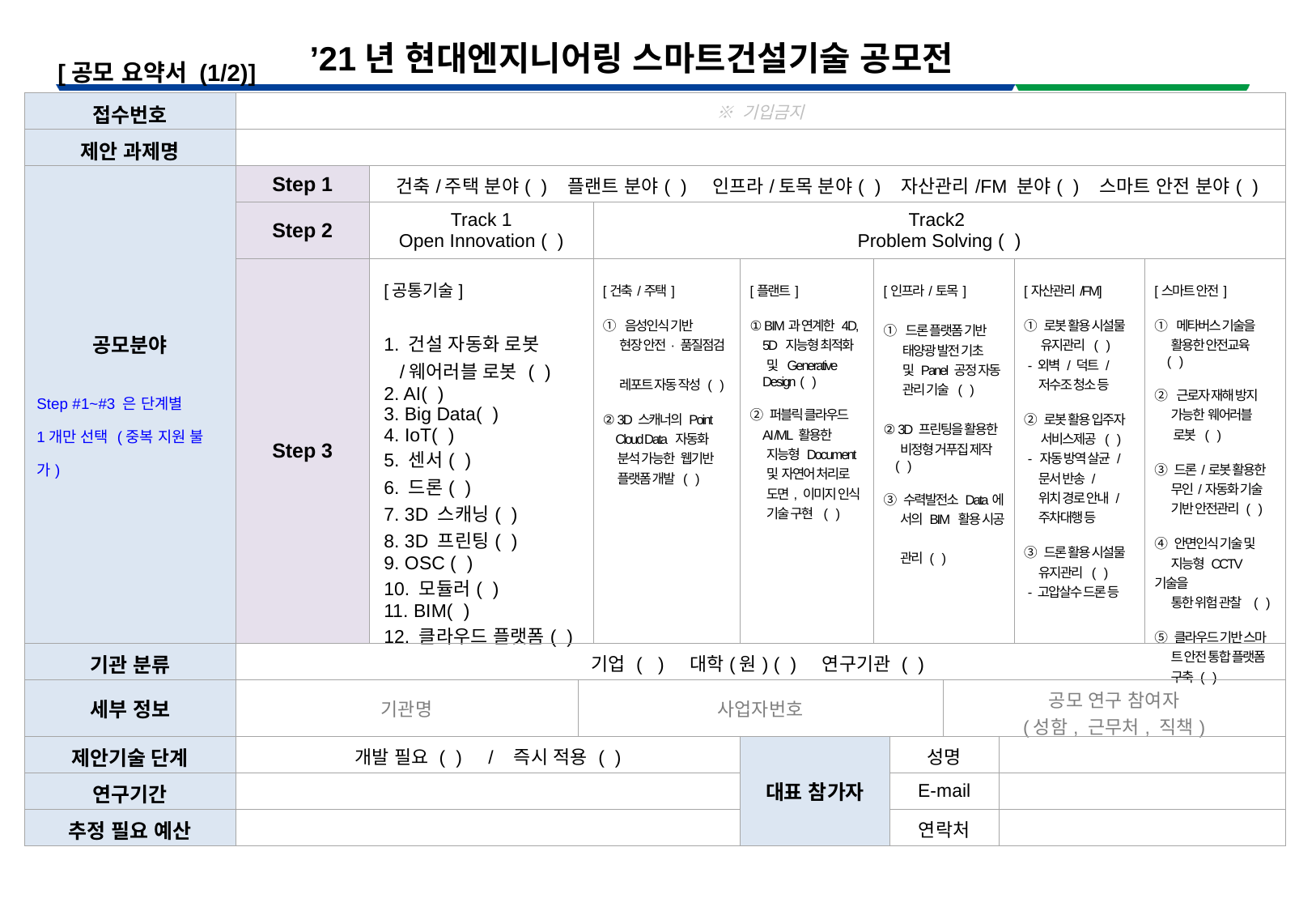

’21년 현대엔지니어링 스마트건설기술 공모전
[공모 요약서 (1/2)]
| 접수번호 | ※ 기입금지 |  |  |  |  |  |  |  |  |  |  |
| --- | --- | --- | --- | --- | --- | --- | --- | --- | --- | --- | --- |
| 제안 과제명 |  |  |  |  |  |  |  |  |  |  |  |
| 공모분야 Step #1~#3 은 단계별 1개만 선택 (중복 지원 불가) | Step 1 | 건축/주택 분야( ) 플랜트 분야( ) 인프라/토목 분야( ) 자산관리/FM 분야( ) 스마트 안전 분야( ) |  |  |  |  |  |  |  |  |  |
|  | Step 2 | Track 1 Open Innovation ( ) |  | Track2 Problem Solving ( ) |  |  |  |  |  |  |  |
|  | Step 3 | [공통기술] 1. 건설 자동화 로봇 /웨어러블 로봇 ( ) 2. AI( ) 3. Big Data( ) IoT( ) 5. 센서( ) 6. 드론( ) 7. 3D 스캐닝( ) 8. 3D 프린팅( ) 9. OSC ( ) 10. 모듈러( ) 11. BIM( ) 12. 클라우드 플랫폼( ) |  | [건축/주택] ① 음성인식 기반 현장 안전· 품질점검 레포트 자동 작성 ( ) ② 3D 스캐너의 Point Cloud Data 자동화 분석 가능한 웹기반 플랫폼 개발 ( ) | [플랜트] ① BIM과 연계한 4D, 5D 지능형 최적화 및 Generative Design ( ) ② 퍼블릭 클라우드 AI /ML 활용한 지능형 Document 및 자연어 처리로 도면, 이미지 인식 기술 구현 ( ) | [인프라/토목] ① 드론 플랫폼 기반 태양광 발전 기초 및 Panel 공정 자동 관리 기술 ( ) ② 3D 프린팅을 활용한 비정형 거푸집 제작 ( ) ③ 수력발전소 Data에 서의 BIM 활용 시공 관리 ( ) |  |  |  | [자산관리/FM] ① 로봇 활용 시설물 유지관리 ( ) - 외벽 / 덕트 / 저수조 청소 등 ② 로봇 활용 입주자 서비스제공 ( ) - 자동 방역 살균 / 문서 반송 / 위치 경로 안내 / 주차대행 등 ③ 드론 활용 시설물 유지관리 ( ) - 고압살수 드론 등 | [스마트 안전] ① 메타버스 기술을 활용한 안전교육 ( ) ② 근로자 재해 방지 가능한 웨어러블 로봇 ( ) ③ 드론/로봇 활용한 무인/자동화 기술 기반 안전관리 ( ) ④ 안면인식 기술 및 지능형 CCTV 기술을 통한 위험 관찰 ( ) ⑤ 클라우드 기반 스마 트 안전 통합 플랫폼 구축 ( ) |
| 기관 분류 | 기업 ( ) 대학(원) ( ) 연구기관 ( ) |  |  |  |  |  |  |  |  |  |  |
| 세부 정보 | 기관명 |  | 사업자번호 |  |  |  |  | 공모 연구 참여자 (성함, 근무처, 직책) |  |  |  |
| 제안기술 단계 | 개발 필요 ( ) / 즉시 적용 ( ) |  |  |  | 대표 참가자 |  | 성명 |  |  |  |  |
| 연구기간 |  |  |  |  |  |  | E-mail |  |  |  |  |
| 추정 필요 예산 |  |  |  |  |  |  | 연락처 |  |  |  |  |